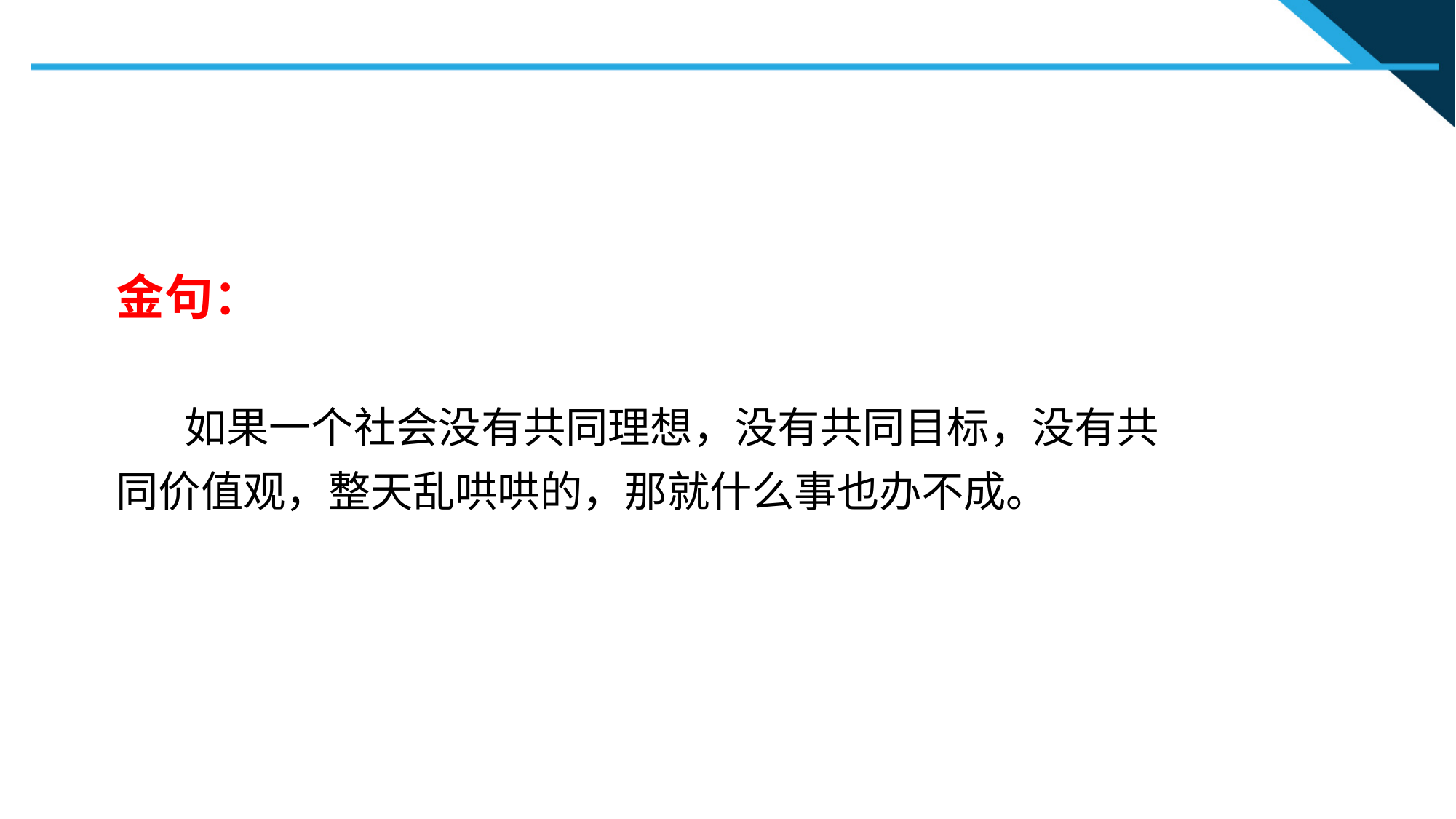

金句：

      如果一个社会没有共同理想，没有共同目标，没有共
同价值观，整天乱哄哄的，那就什么事也办不成。